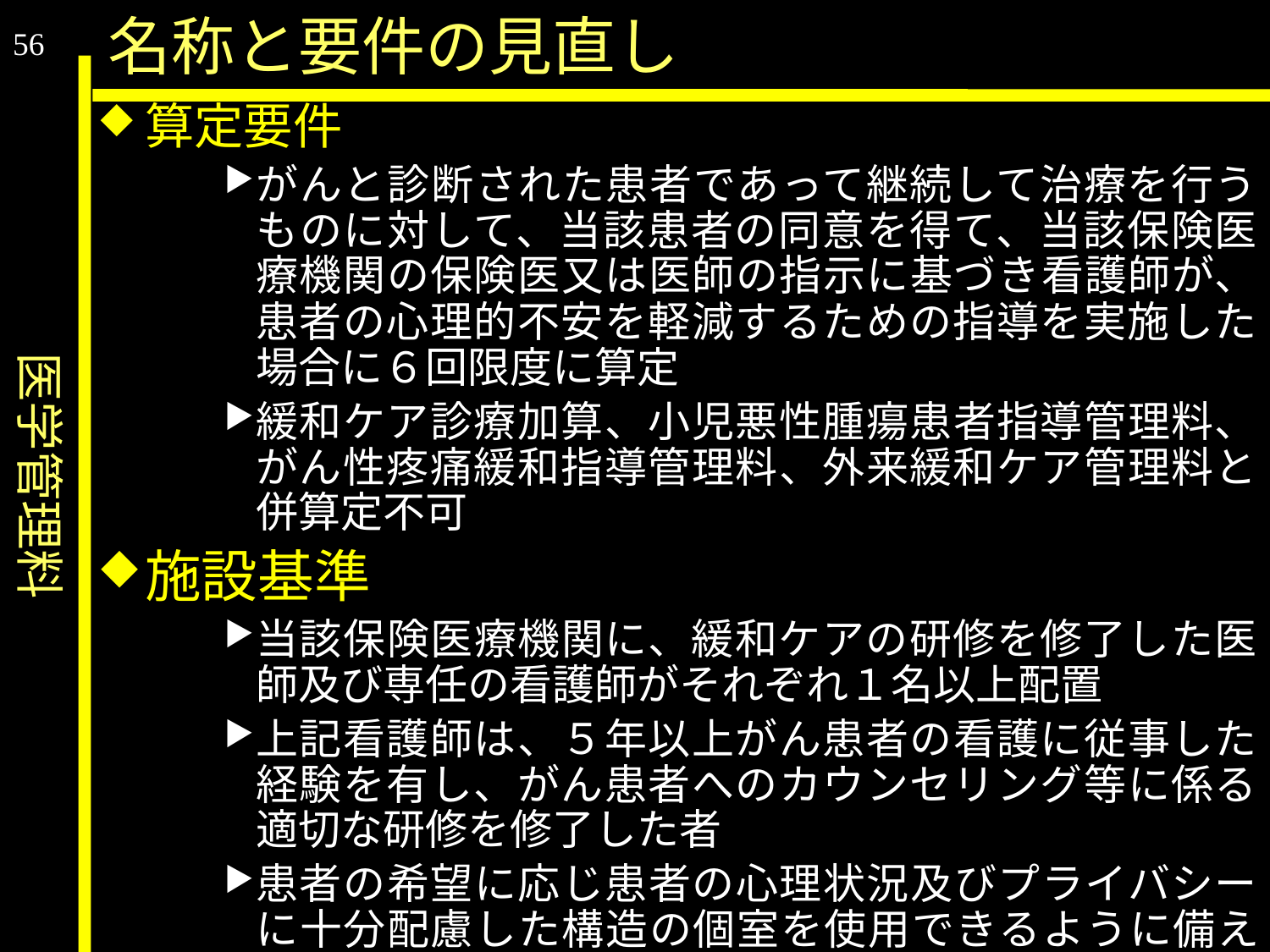

医学管理料
名称と要件の見直し
56

算定要件
がんと診断された患者であって継続して治療を行うものに対して、当該患者の同意を得て、当該保険医療機関の保険医又は医師の指示に基づき看護師が、患者の心理的不安を軽減するための指導を実施した場合に６回限度に算定
緩和ケア診療加算、小児悪性腫瘍患者指導管理料、がん性疼痛緩和指導管理料、外来緩和ケア管理料と併算定不可
施設基準
当該保険医療機関に、緩和ケアの研修を修了した医師及び専任の看護師がそれぞれ１名以上配置
上記看護師は、５年以上がん患者の看護に従事した経験を有し、がん患者へのカウンセリング等に係る適切な研修を修了した者
患者の希望に応じ患者の心理状況及びプライバシーに十分配慮した構造の個室を使用できるように備えている